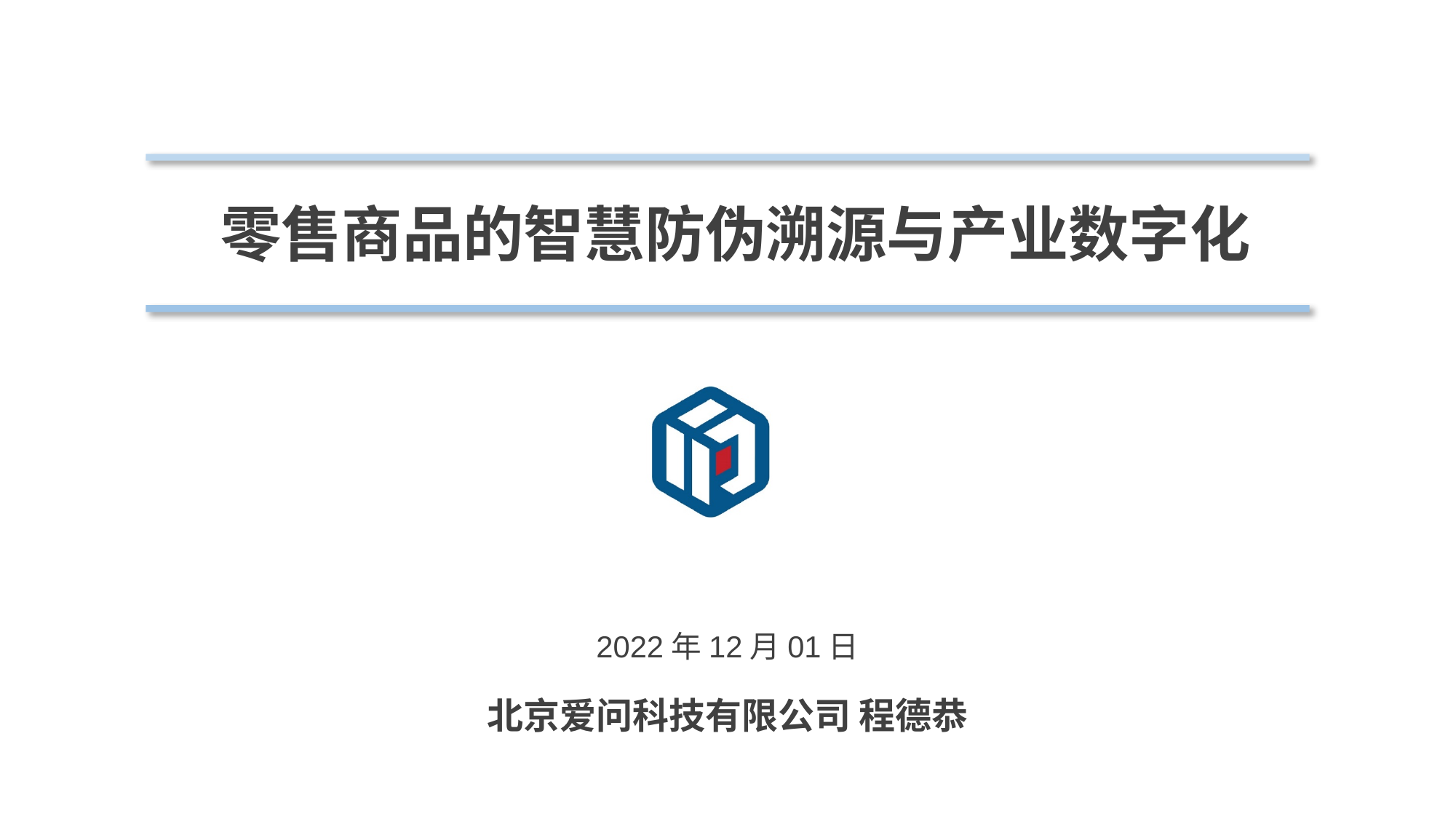

零售商品的智慧防伪溯源与产业数字化
2022年12月01日
北京爱问科技有限公司 程德恭